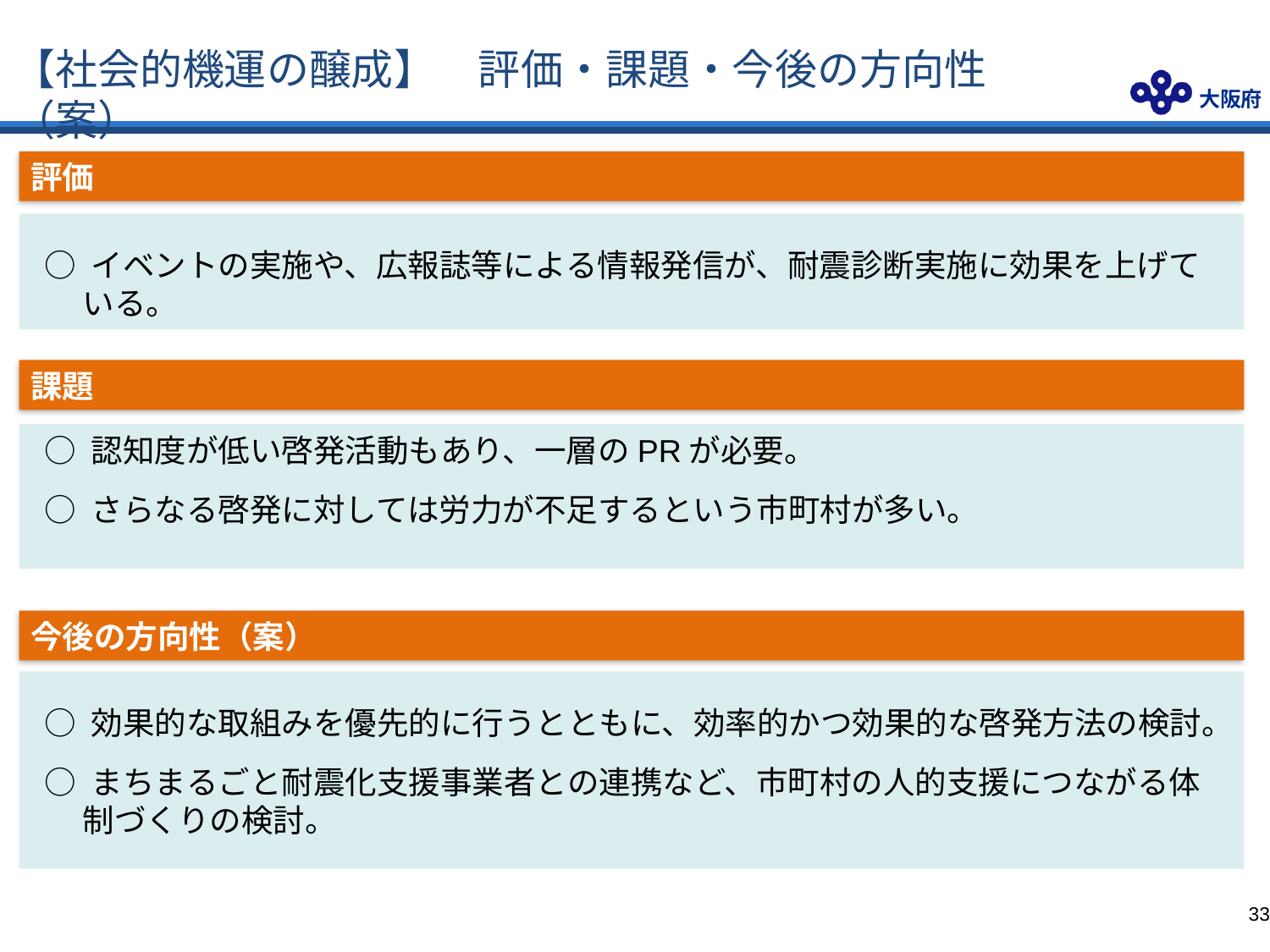

# 【社会的機運の醸成】　評価・課題・今後の方向性（案）
評価

○ イベントの実施や、広報誌等による情報発信が、耐震診断実施に効果を上げている。
課題
○ 認知度が低い啓発活動もあり、一層のPRが必要。
○ さらなる啓発に対しては労力が不足するという市町村が多い。
今後の方向性（案）

○ 効果的な取組みを優先的に行うとともに、効率的かつ効果的な啓発方法の検討。
○ まちまるごと耐震化支援事業者との連携など、市町村の人的支援につながる体制づくりの検討。
33